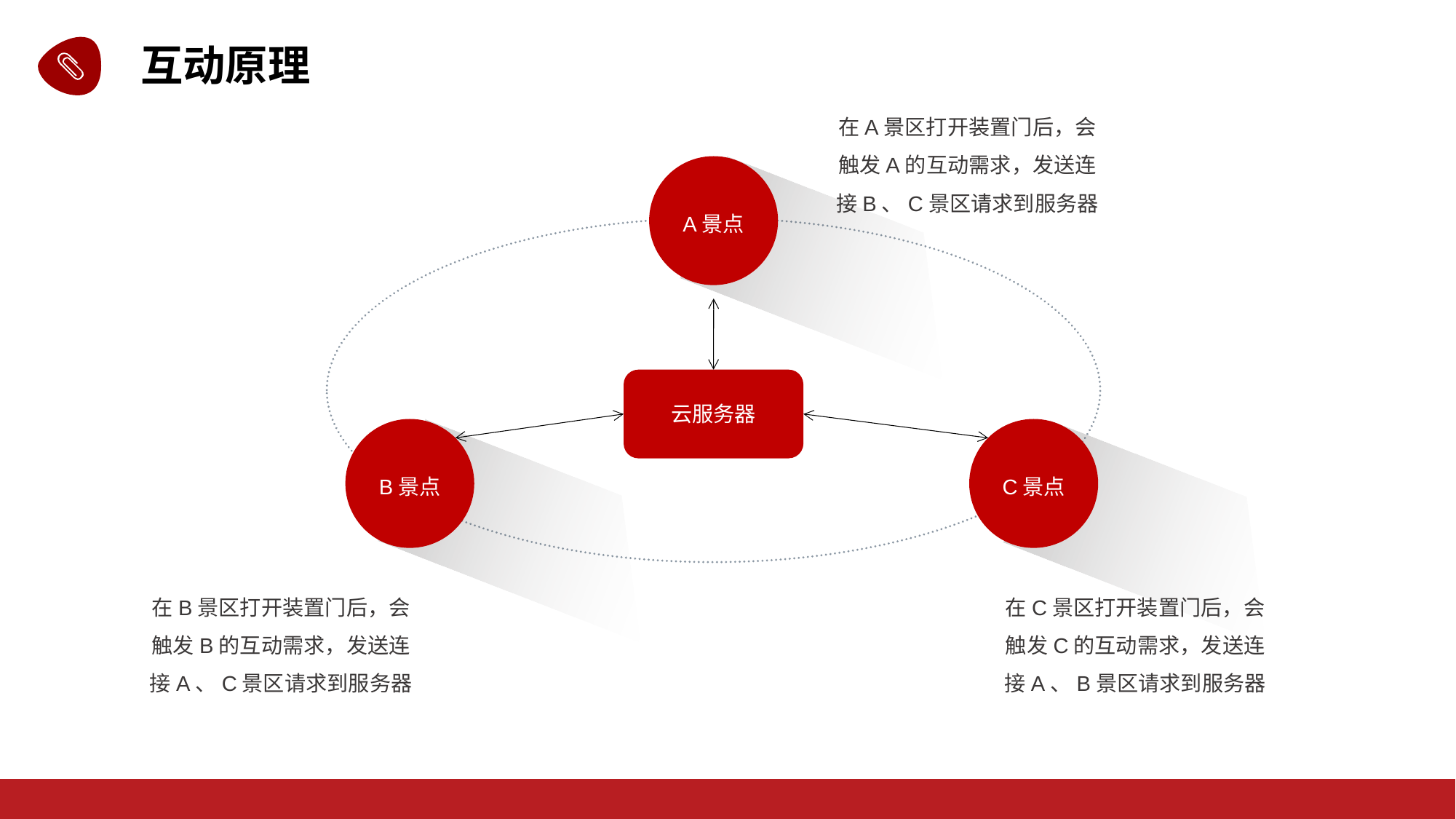

互动原理

在A景区打开装置门后，会触发A的互动需求，发送连接B、C景区请求到服务器

A景点

云服务器

B景点

C景点
在B景区打开装置门后，会触发B的互动需求，发送连接A、C景区请求到服务器
在C景区打开装置门后，会触发C的互动需求，发送连接A、B景区请求到服务器